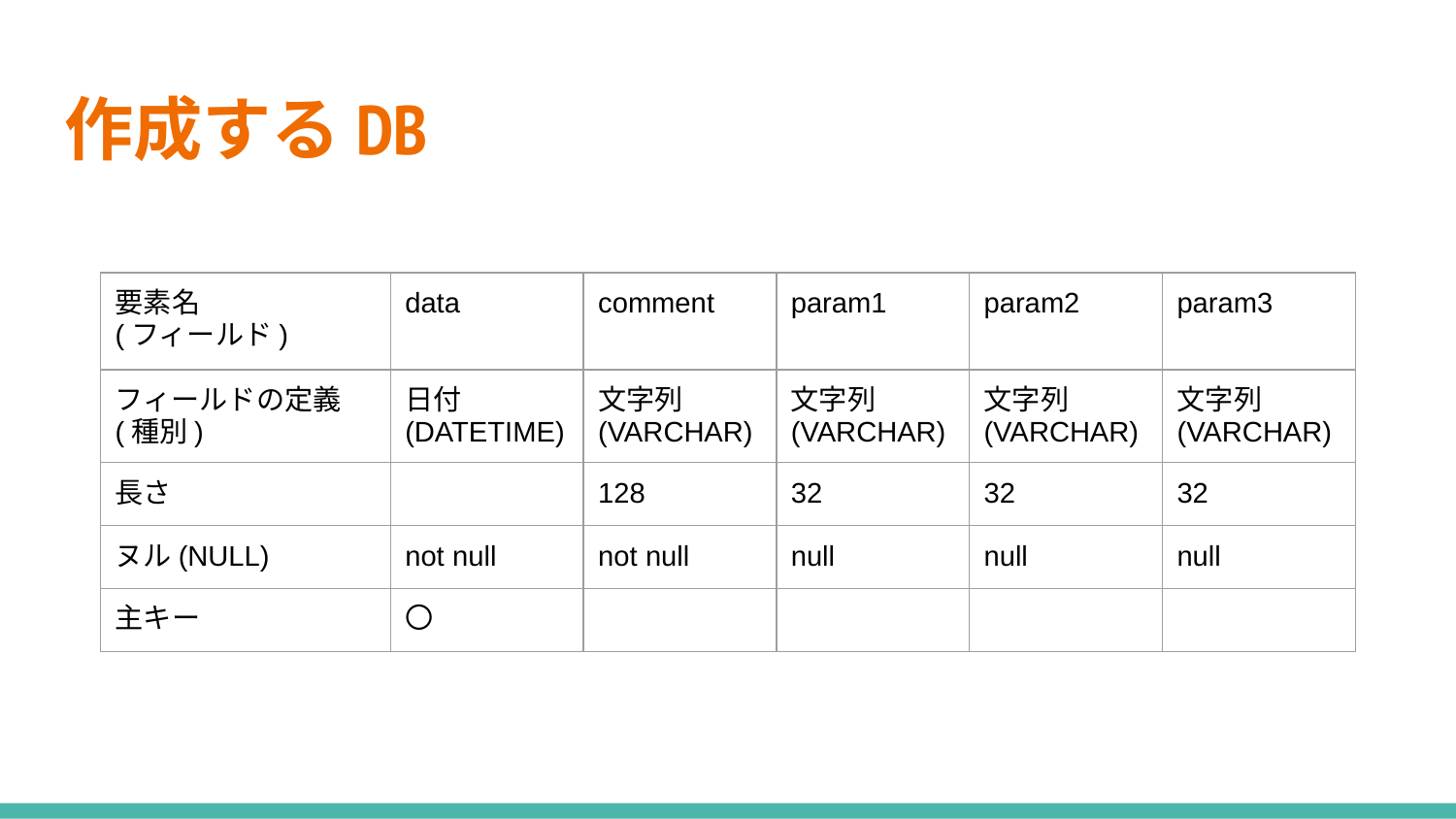

# 作成するDB
| 要素名 (フィールド) | data | comment | param1 | param2 | param3 |
| --- | --- | --- | --- | --- | --- |
| フィールドの定義 (種別) | 日付 (DATETIME) | 文字列 (VARCHAR) | 文字列 (VARCHAR) | 文字列 (VARCHAR) | 文字列 (VARCHAR) |
| 長さ |  | 128 | 32 | 32 | 32 |
| ヌル(NULL) | not null | not null | null | null | null |
| 主キー | 〇 |  |  |  |  |